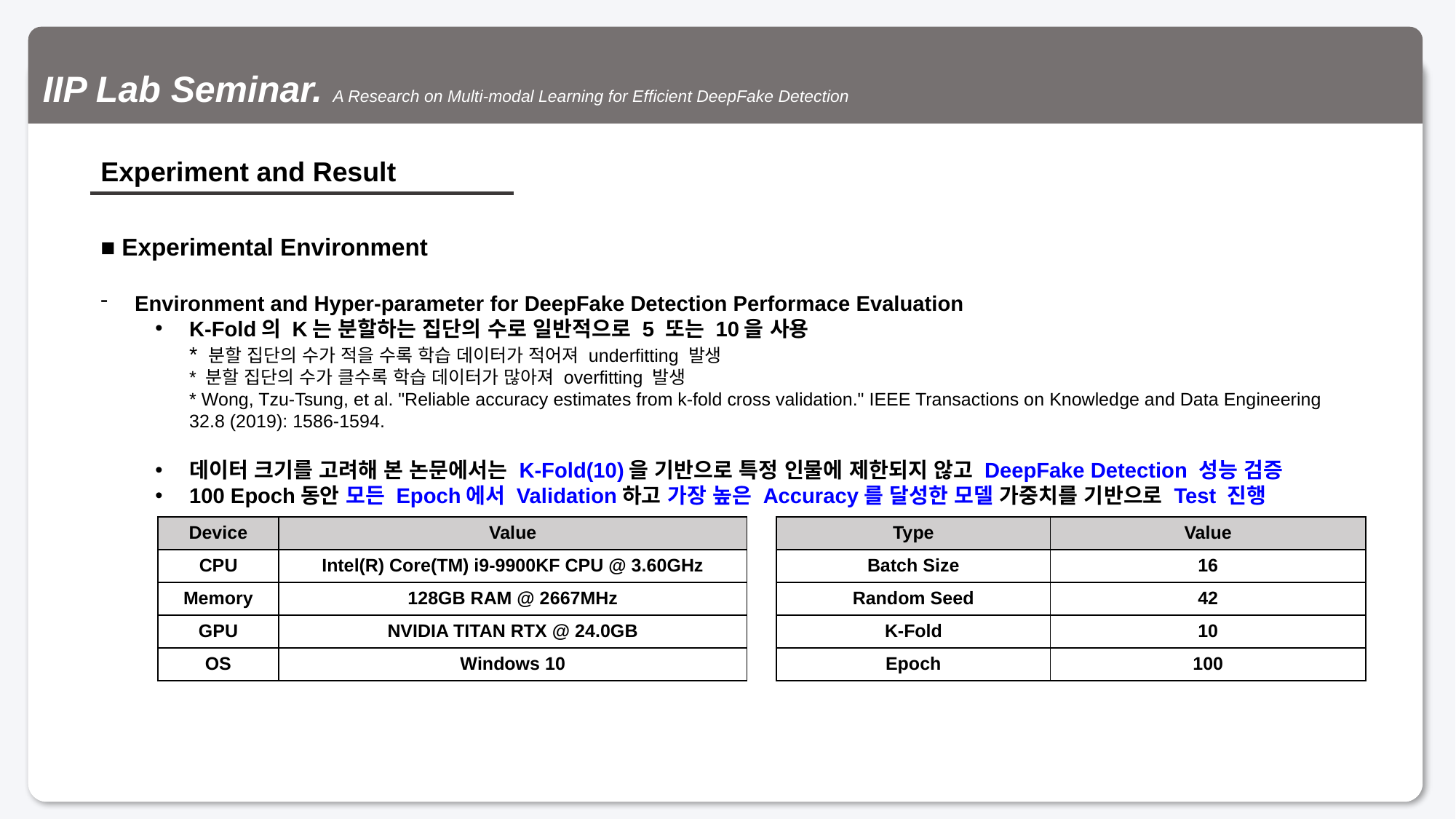

IIP Lab Seminar. A Research on Multi-modal Learning for Efficient DeepFake Detection

Experiment and Result
■ Experimental Environment

Environment and Hyper-parameter for DeepFake Detection Performace Evaluation
K-Fold의 K는 분할하는 집단의 수로 일반적으로 5 또는 10을 사용
* 분할 집단의 수가 적을 수록 학습 데이터가 적어져 underfitting 발생
* 분할 집단의 수가 클수록 학습 데이터가 많아져 overfitting 발생
* Wong, Tzu-Tsung, et al. "Reliable accuracy estimates from k-fold cross validation." IEEE Transactions on Knowledge and Data Engineering 32.8 (2019): 1586-1594.

데이터 크기를 고려해 본 논문에서는 K-Fold(10)을 기반으로 특정 인물에 제한되지 않고 DeepFake Detection 성능 검증
100 Epoch동안 모든 Epoch에서 Validation하고 가장 높은 Accuracy를 달성한 모델 가중치를 기반으로 Test 진행
| Device | Value |
| --- | --- |
| CPU | Intel(R) Core(TM) i9-9900KF CPU @ 3.60GHz |
| Memory | 128GB RAM @ 2667MHz |
| GPU | NVIDIA TITAN RTX @ 24.0GB |
| OS | Windows 10 |
| Type | Value |
| --- | --- |
| Batch Size | 16 |
| Random Seed | 42 |
| K-Fold | 10 |
| Epoch | 100 |
15